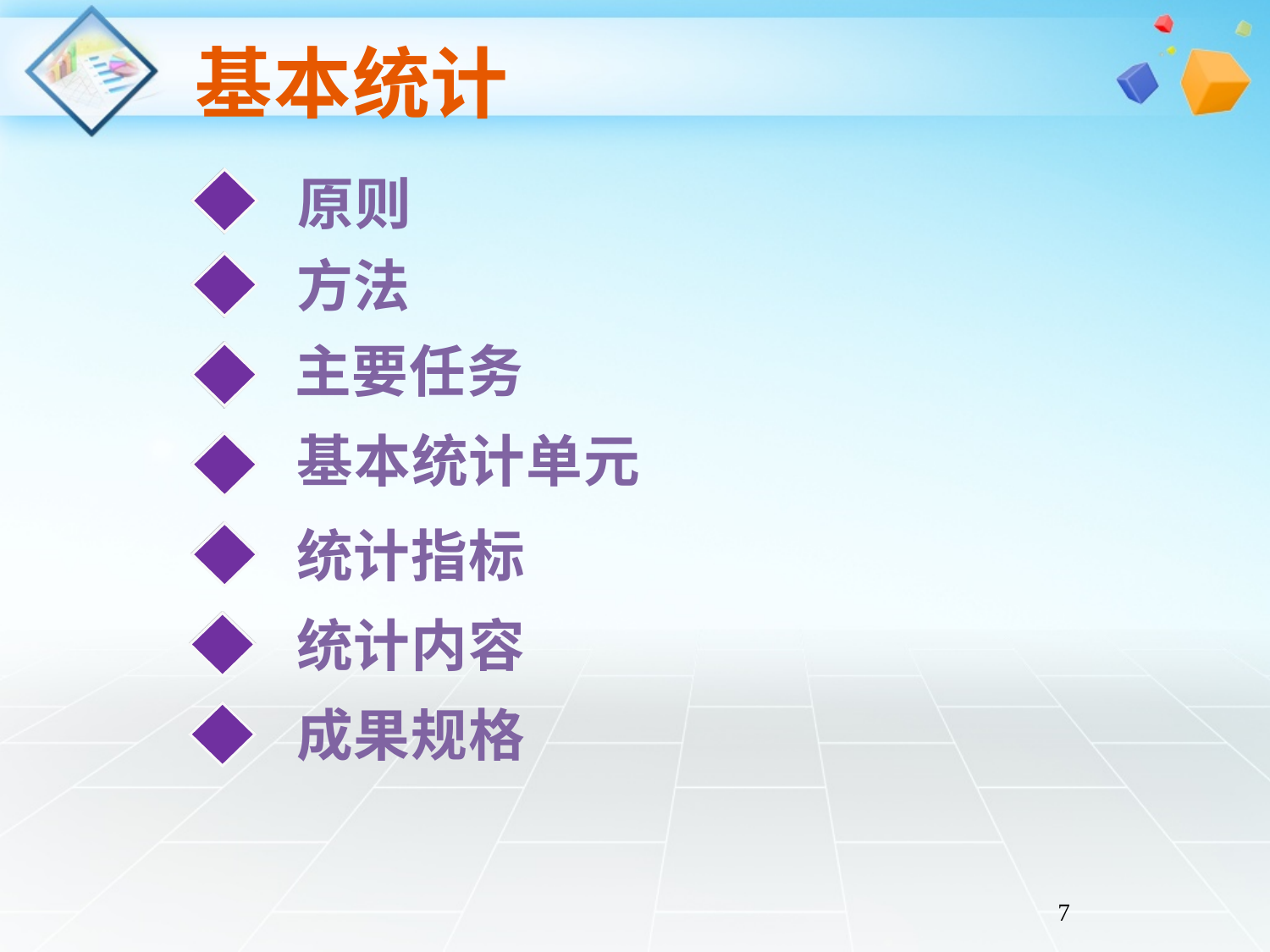

原则

方法

主要任务

基本统计单元

统计指标

统计内容

成果规格

7